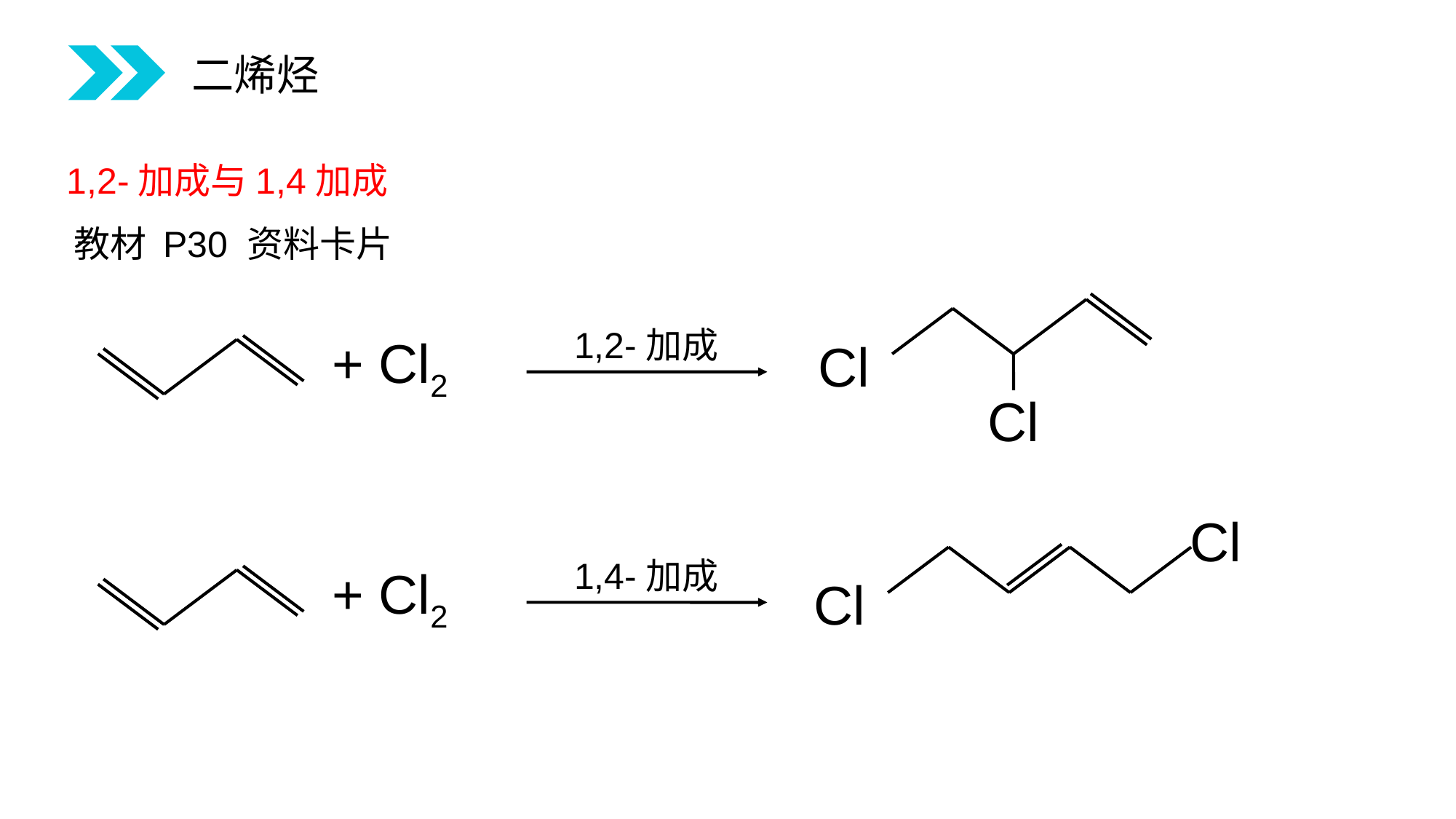

二烯烃
1,2-加成与1,4加成
教材 P30 资料卡片

Cl

Cl
1,2-加成

+ Cl2

Cl

Cl
1,4-加成

+ Cl2